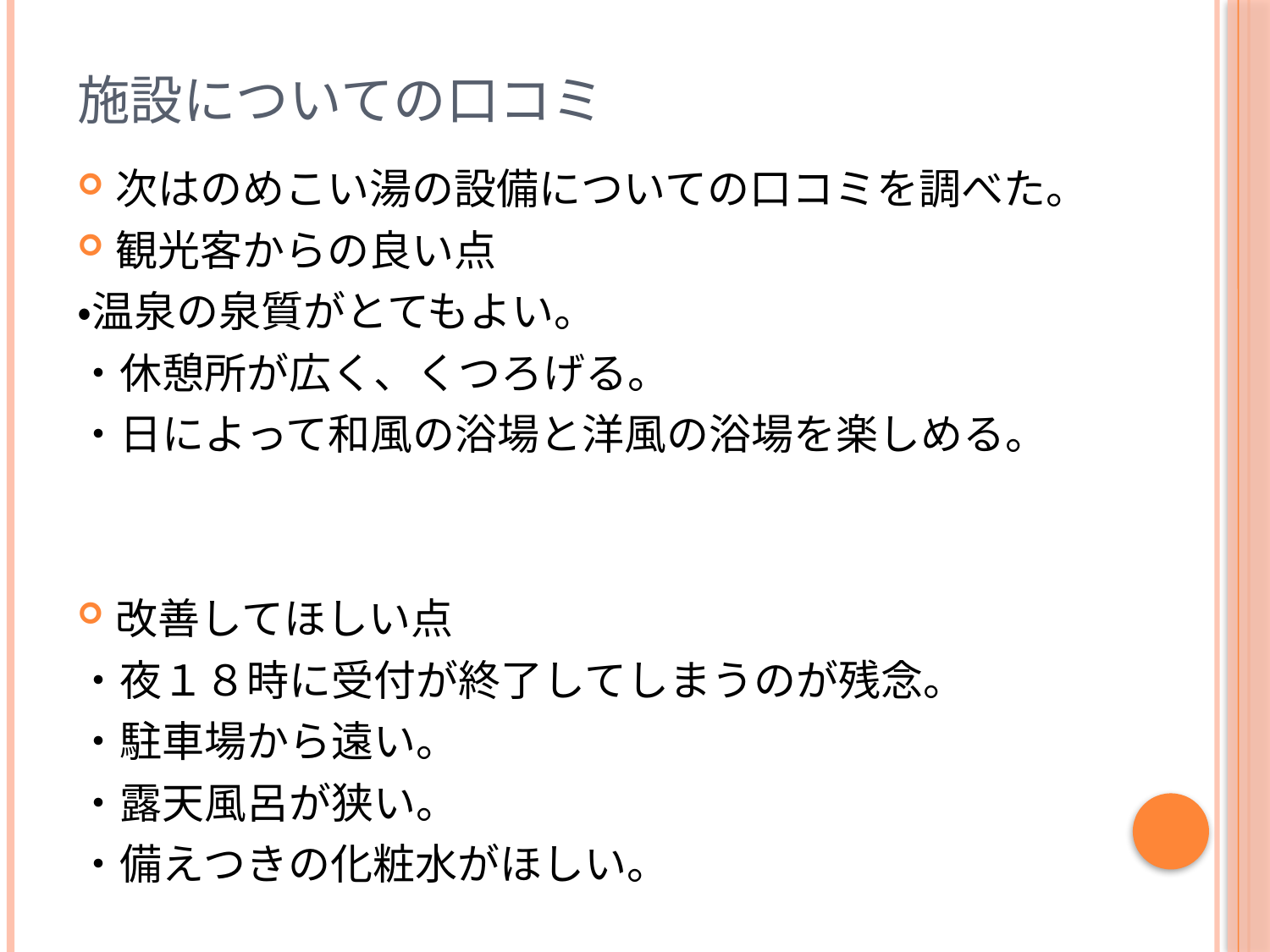

# 施設についての口コミ
次はのめこい湯の設備についての口コミを調べた。
観光客からの良い点
・温泉の泉質がとてもよい。
・休憩所が広く、くつろげる。
・日によって和風の浴場と洋風の浴場を楽しめる。

改善してほしい点
・夜１８時に受付が終了してしまうのが残念。
・駐車場から遠い。
・露天風呂が狭い。
・備えつきの化粧水がほしい。